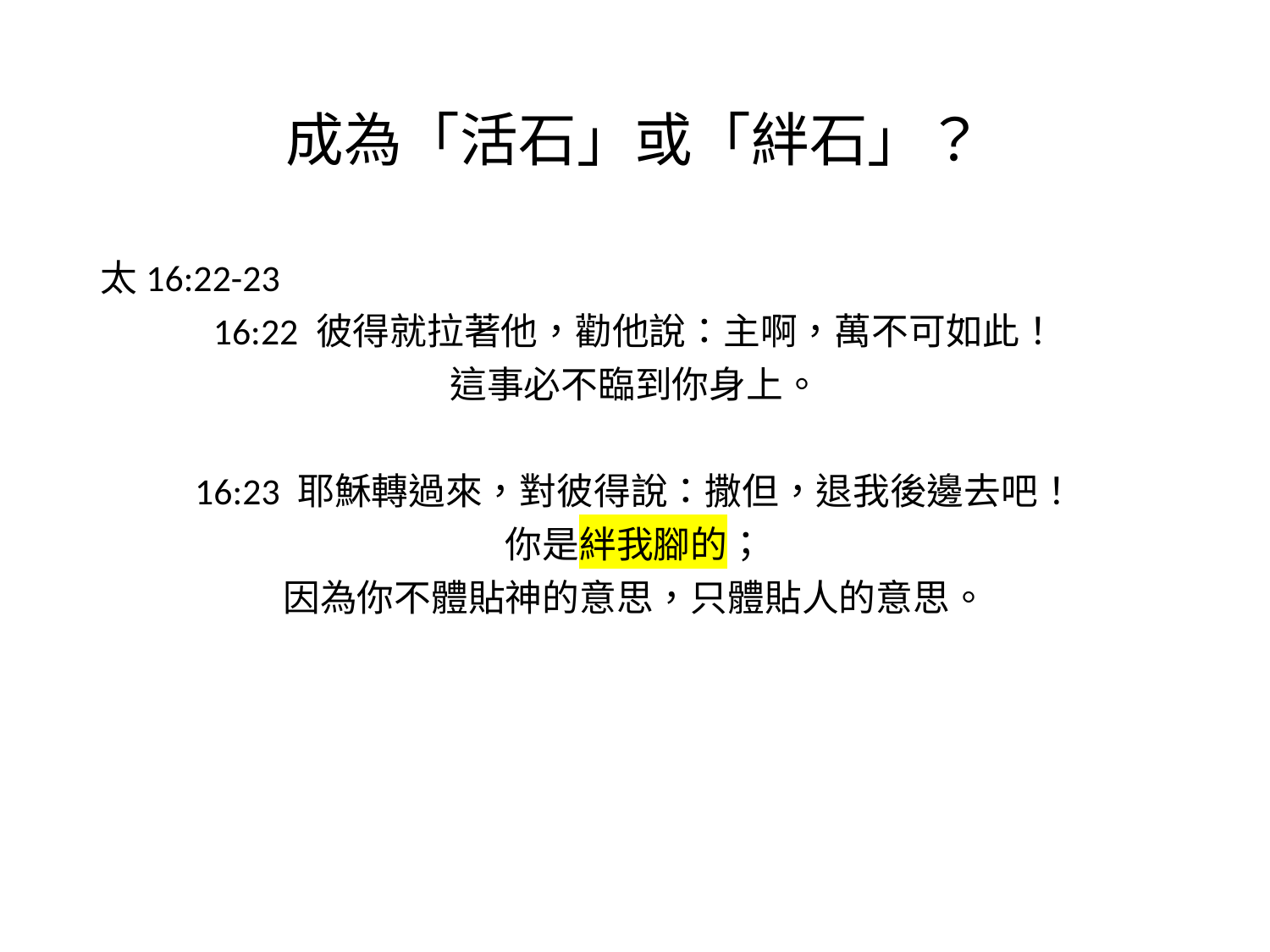

# 成為「活石」或「絆石」？
太16:22-23
16:22 彼得就拉著他，勸他說：主啊，萬不可如此！
這事必不臨到你身上。

16:23 耶穌轉過來，對彼得說：撒但，退我後邊去吧！
你是絆我腳的；
因為你不體貼神的意思，只體貼人的意思。